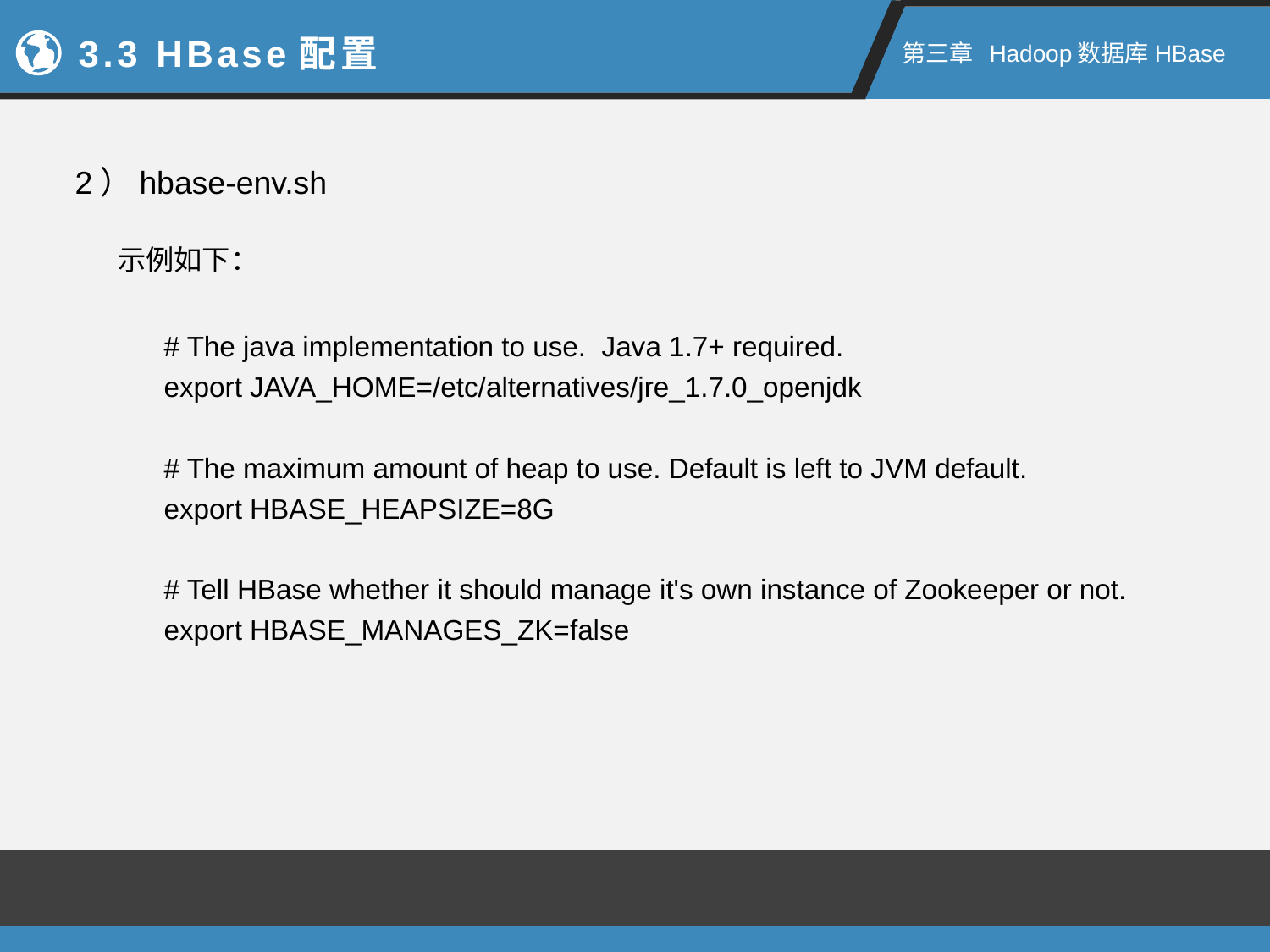

3.3 HBase配置

第三章  Hadoop数据库HBase
2）hbase-env.sh
示例如下：
# The java implementation to use.  Java 1.7+ required.
export JAVA_HOME=/etc/alternatives/jre_1.7.0_openjdk

# The maximum amount of heap to use. Default is left to JVM default.
export HBASE_HEAPSIZE=8G

# Tell HBase whether it should manage it's own instance of Zookeeper or not.
export HBASE_MANAGES_ZK=false